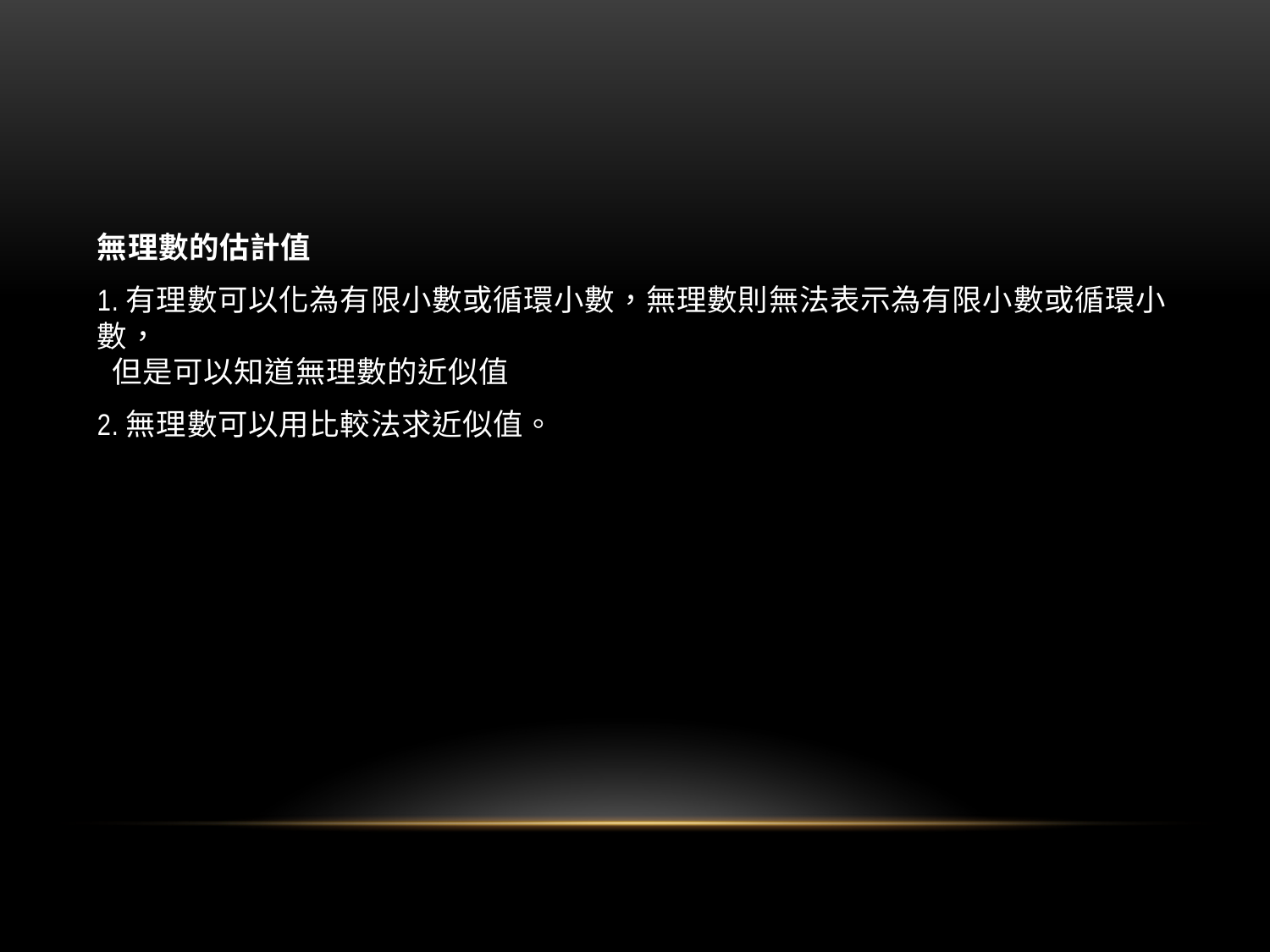

#
無理數的估計值
1.有理數可以化為有限小數或循環小數，無理數則無法表示為有限小數或循環小數，
  但是可以知道無理數的近似值
2.無理數可以用比較法求近似值。